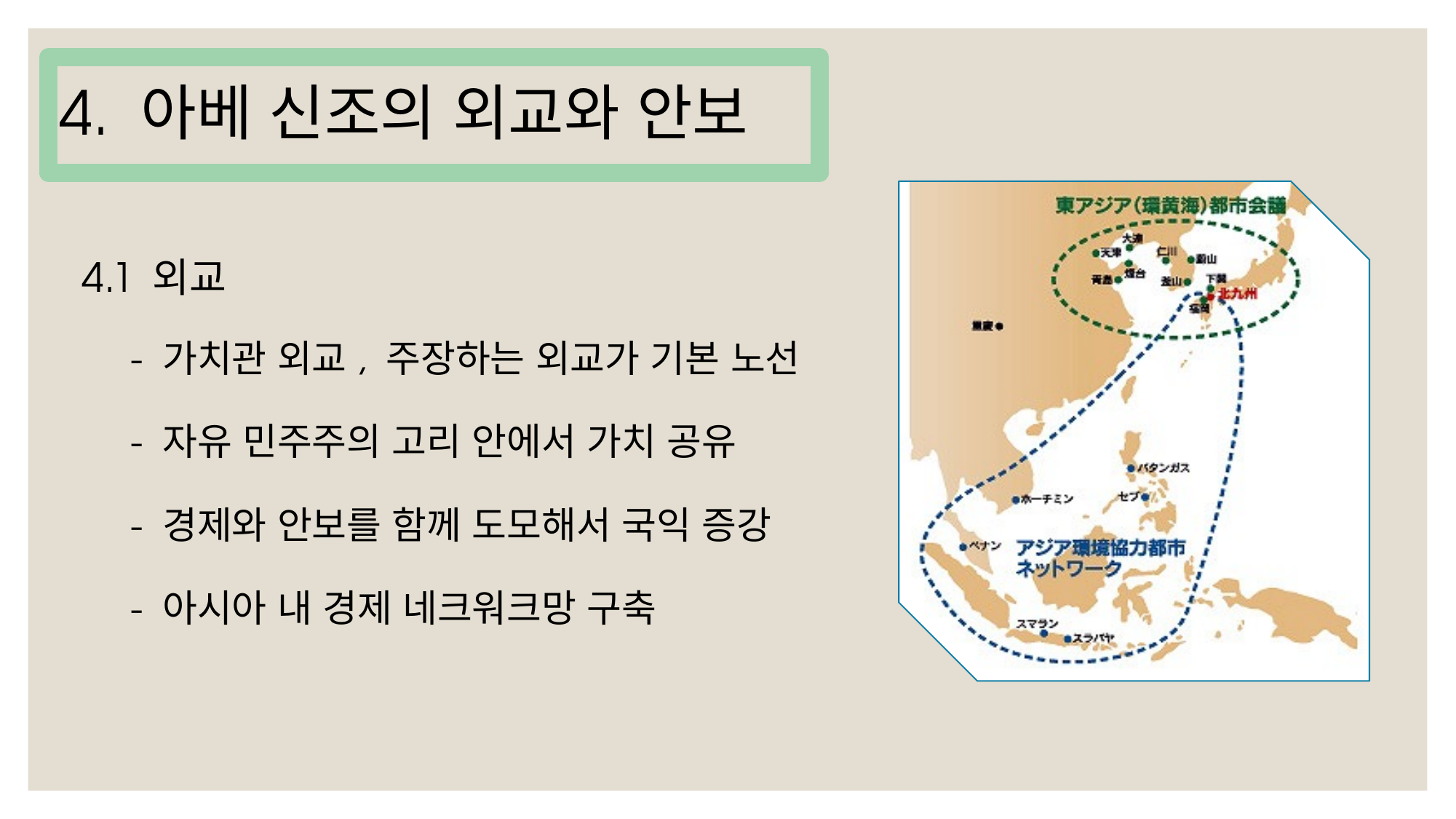

4. 아베 신조의 외교와 안보

4.1 외교
- 가치관 외교, 주장하는 외교가 기본 노선
- 자유 민주주의 고리 안에서 가치 공유
- 경제와 안보를 함께 도모해서 국익 증강
- 아시아 내 경제 네크워크망 구축